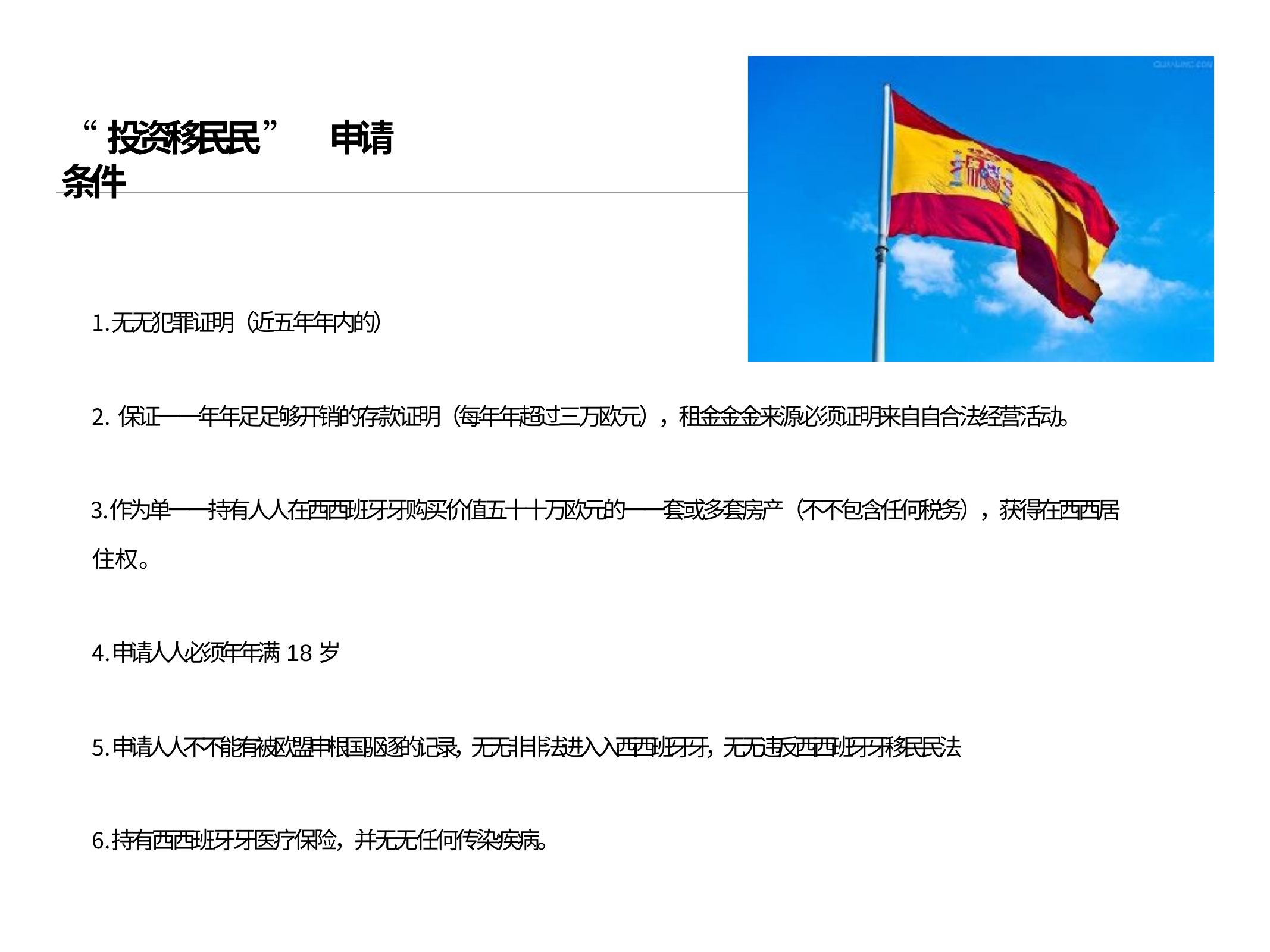

# “投资移⺠民”	申请条件
⽆无犯罪证明（近五年年内的）

保证⼀一年年⾜足够开销的存款证明（每年年超过三万欧元），租⾦金金来源必须证明来⾃自合法经营活动。

作为单⼀一持有⼈人在⻄西班⽛牙购买价值五⼗十万欧元的⼀一套或多套房产（不不包含任何税务），获得在⻄西居 住权。

申请⼈人必须年年满18岁

申请⼈人不不能有被欧盟申根国驱逐的记录，⽆无⾮非法进⼊入⻄西班⽛牙，⽆无违反⻄西班⽛牙移⺠民法

持有⻄西班⽛牙医疗保险，并⽆无任何传染疾病。